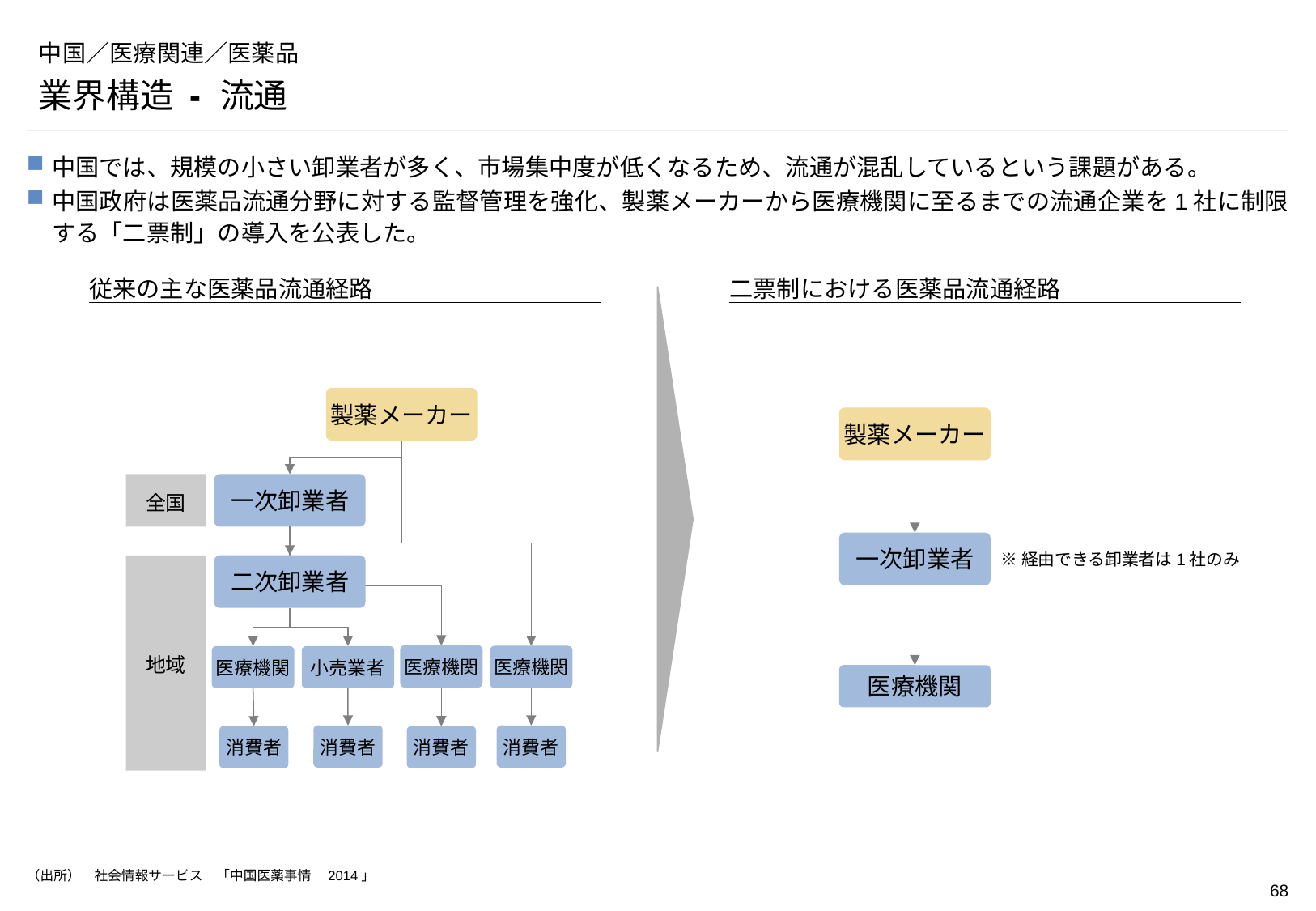

# 中国／医療関連／医薬品
業界構造 - 流通
中国では、規模の小さい卸業者が多く、市場集中度が低くなるため、流通が混乱しているという課題がある。
中国政府は医薬品流通分野に対する監督管理を強化、製薬メーカーから医療機関に至るまでの流通企業を1社に制限する「二票制」の導入を公表した。
従来の主な医薬品流通経路
二票制における医薬品流通経路
製薬メーカー
製薬メーカー
全国
一次卸業者

一次卸業者
※経由できる卸業者は1社のみ
地域
二次卸業者
医療機関
医療機関
医療機関
小売業者
医療機関
消費者
消費者
消費者
消費者
（出所）　社会情報サービス　「中国医薬事情　2014」